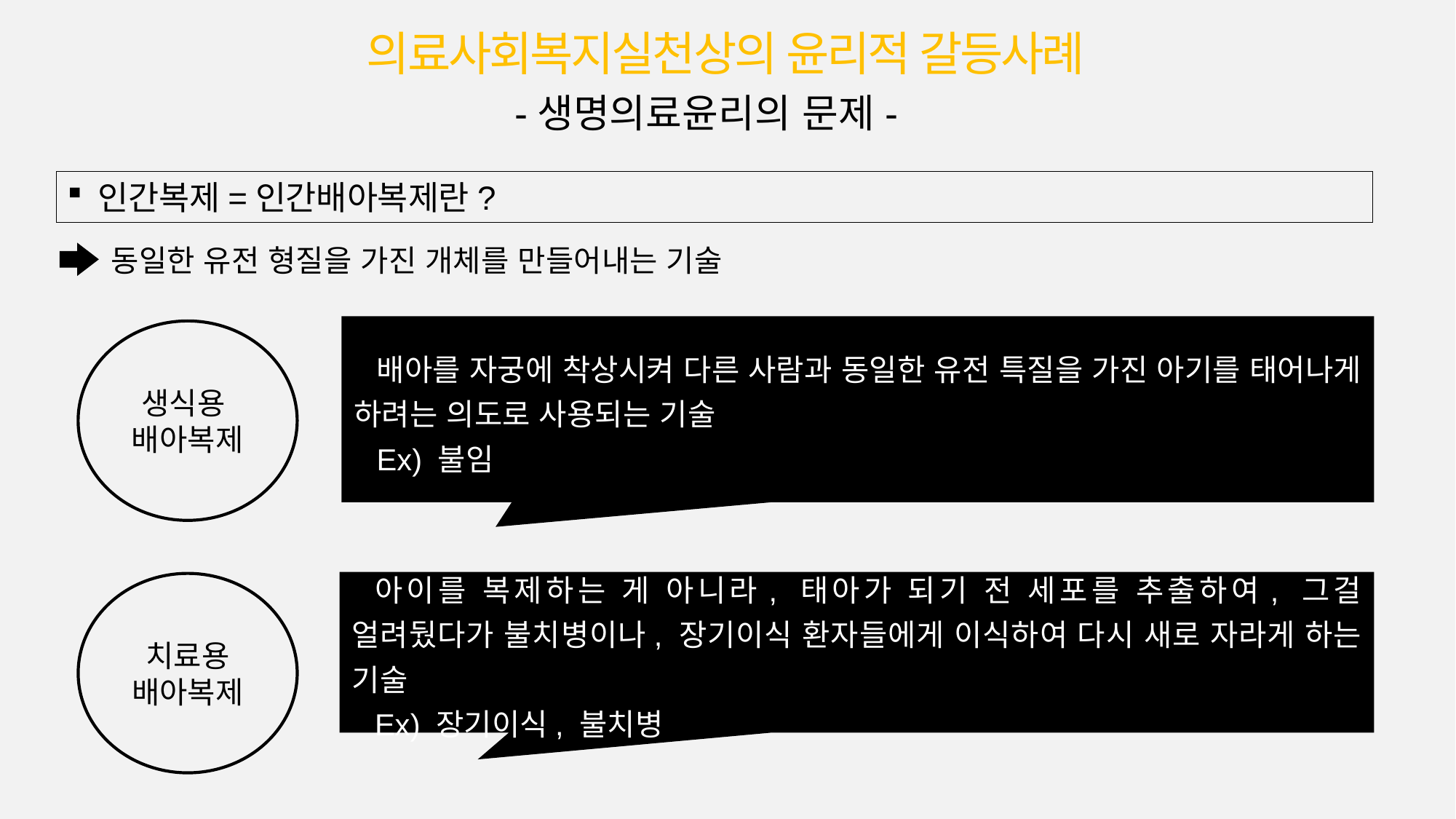

의료사회복지실천상의 윤리적 갈등사례
-생명의료윤리의 문제-
인간복제=인간배아복제란?
동일한 유전 형질을 가진 개체를 만들어내는 기술

배아를 자궁에 착상시켜 다른 사람과 동일한 유전 특질을 가진 아기를 태어나게 하려는 의도로 사용되는 기술
Ex) 불임
생식용
배아복제
치료용
배아복제
아이를 복제하는 게 아니라, 태아가 되기 전 세포를 추출하여, 그걸 얼려뒀다가 불치병이나, 장기이식 환자들에게 이식하여 다시 새로 자라게 하는 기술
Ex) 장기이식, 불치병